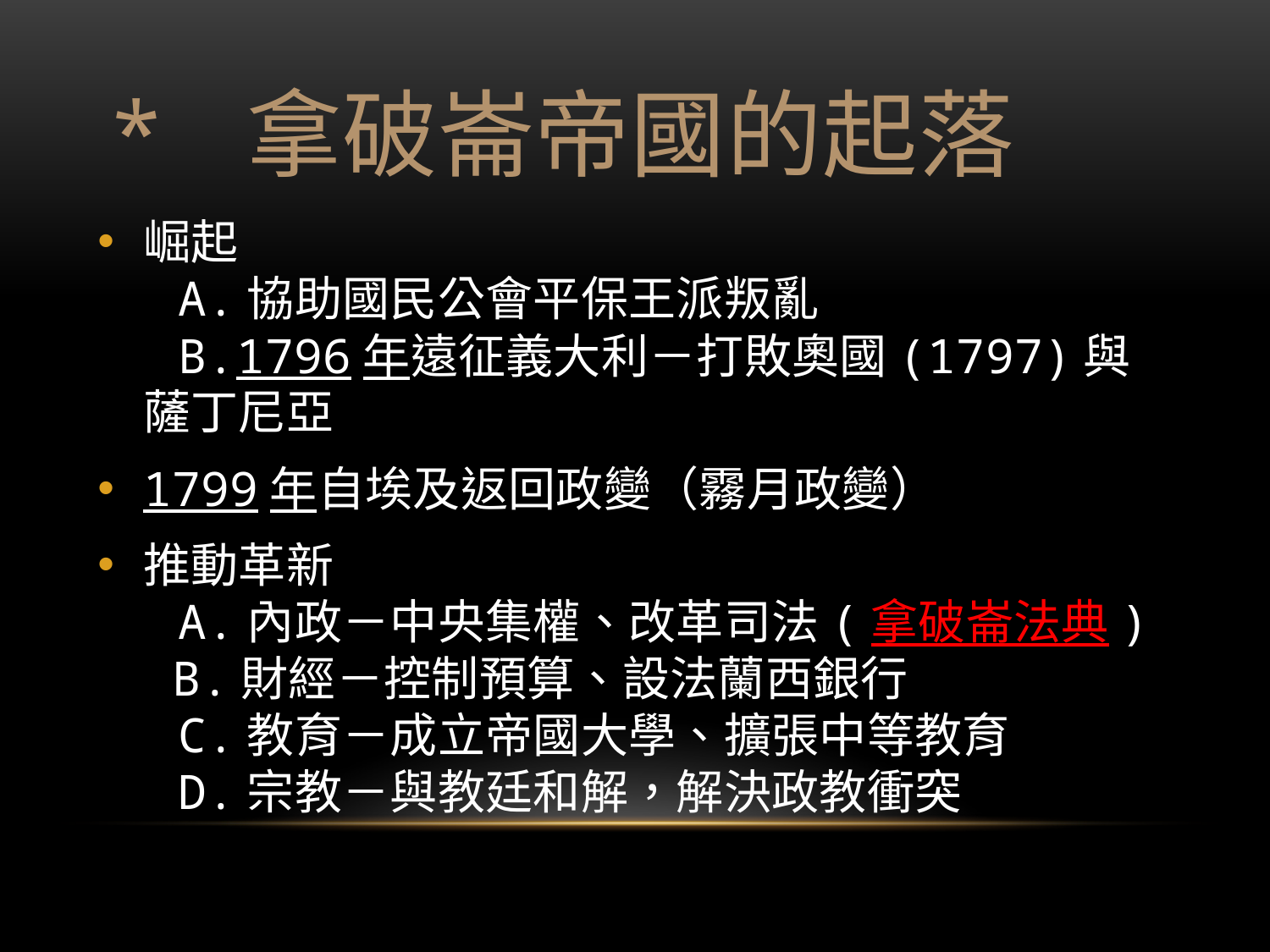

# * 拿破崙帝國的起落
崛起
 A.協助國民公會平保王派叛亂
 B.1796年遠征義大利－打敗奧國(1797)與薩丁尼亞
1799年自埃及返回政變（霧月政變）
推動革新
 A.內政－中央集權、改革司法(拿破崙法典)
 B.財經－控制預算、設法蘭西銀行
 C.教育－成立帝國大學、擴張中等教育
 D.宗教－與教廷和解，解決政教衝突